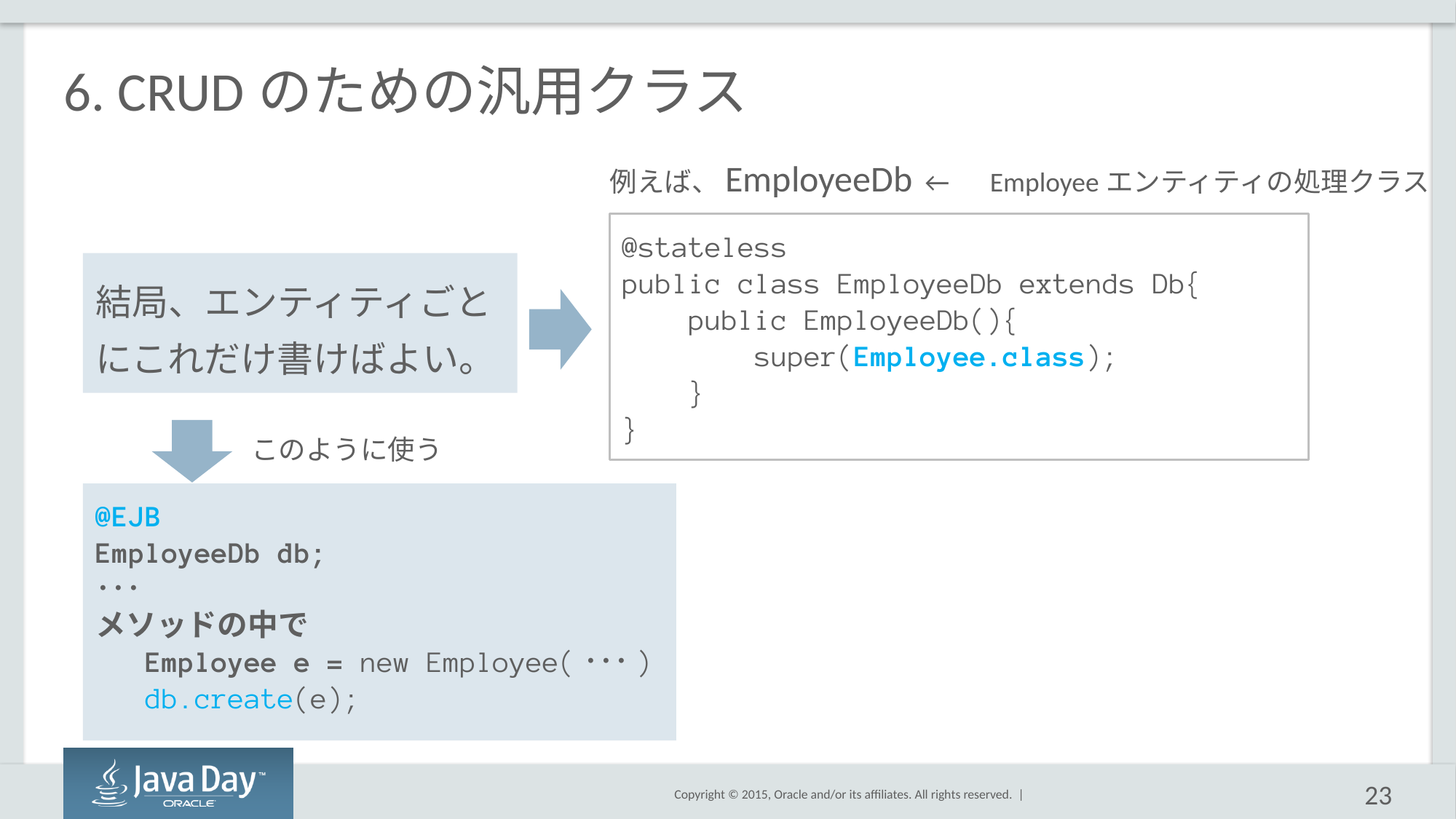

# 6. CRUDのための汎用クラス
例えば、EmployeeDb  ←　Employeeエンティティの処理クラス

@stateless
public class EmployeeDb extends Db{
    public EmployeeDb(){
        super(Employee.class);
    }
}
結局、エンティティごとにこれだけ書けばよい。

このように使う
@EJB
EmployeeDb db;
･･･
メソッドの中で
   Employee e = new Employee(･･･)
   db.create(e);

23